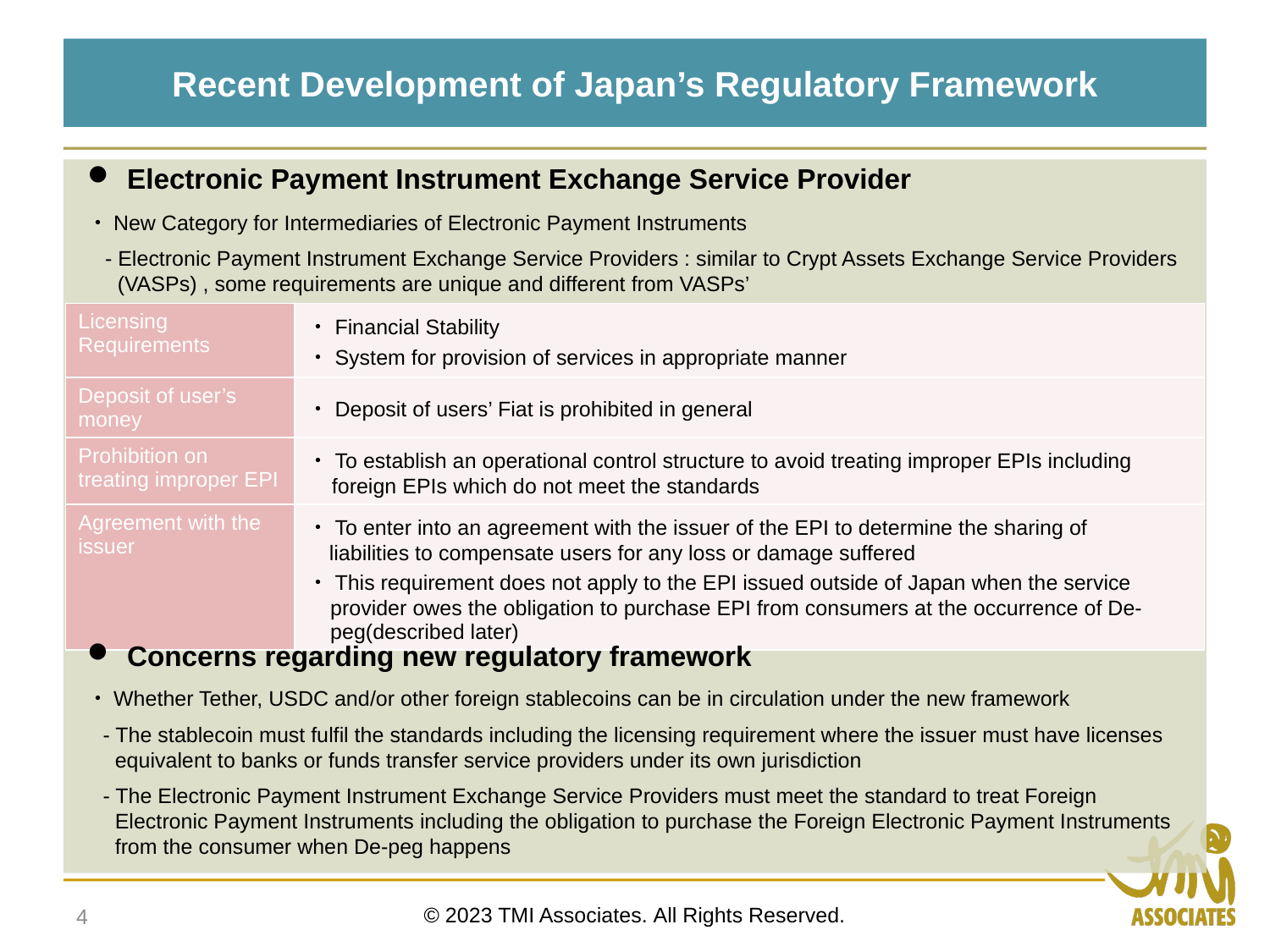

# Recent Development of Japan’s Regulatory Framework
Electronic Payment Instrument Exchange Service Provider

・New Category for Intermediaries of Electronic Payment Instruments
   - Electronic Payment Instrument Exchange Service Providers : similar to Crypt Assets Exchange Service Providers (VASPs) , some requirements are unique and different from VASPs’
| Licensing Requirements | ・Financial Stability ・System for provision of services in appropriate manner |
| --- | --- |
| Deposit of user’s money | ・Deposit of users’ Fiat is prohibited in general |
| Prohibition on treating improper EPI | ・To establish an operational control structure to avoid treating improper EPIs including foreign EPIs which do not meet the standards |
| Agreement with the issuer | ・To enter into an agreement with the issuer of the EPI to determine the sharing of　liabilities to compensate users for any loss or damage suffered ・This requirement does not apply to the EPI issued outside of Japan when the service provider owes the obligation to purchase EPI from consumers at the occurrence of De-peg(described later) |
Concerns regarding new regulatory framework
・Whether Tether, USDC and/or other foreign stablecoins can be in circulation under the new framework
- The stablecoin must fulfil the standards including the licensing requirement where the issuer must have licenses equivalent to banks or funds transfer service providers under its own jurisdiction
- The Electronic Payment Instrument Exchange Service Providers must meet the standard to treat Foreign Electronic Payment Instruments including the obligation to purchase the Foreign Electronic Payment Instruments from the consumer when De-peg happens
© 2023 TMI Associates. All Rights Reserved.
4